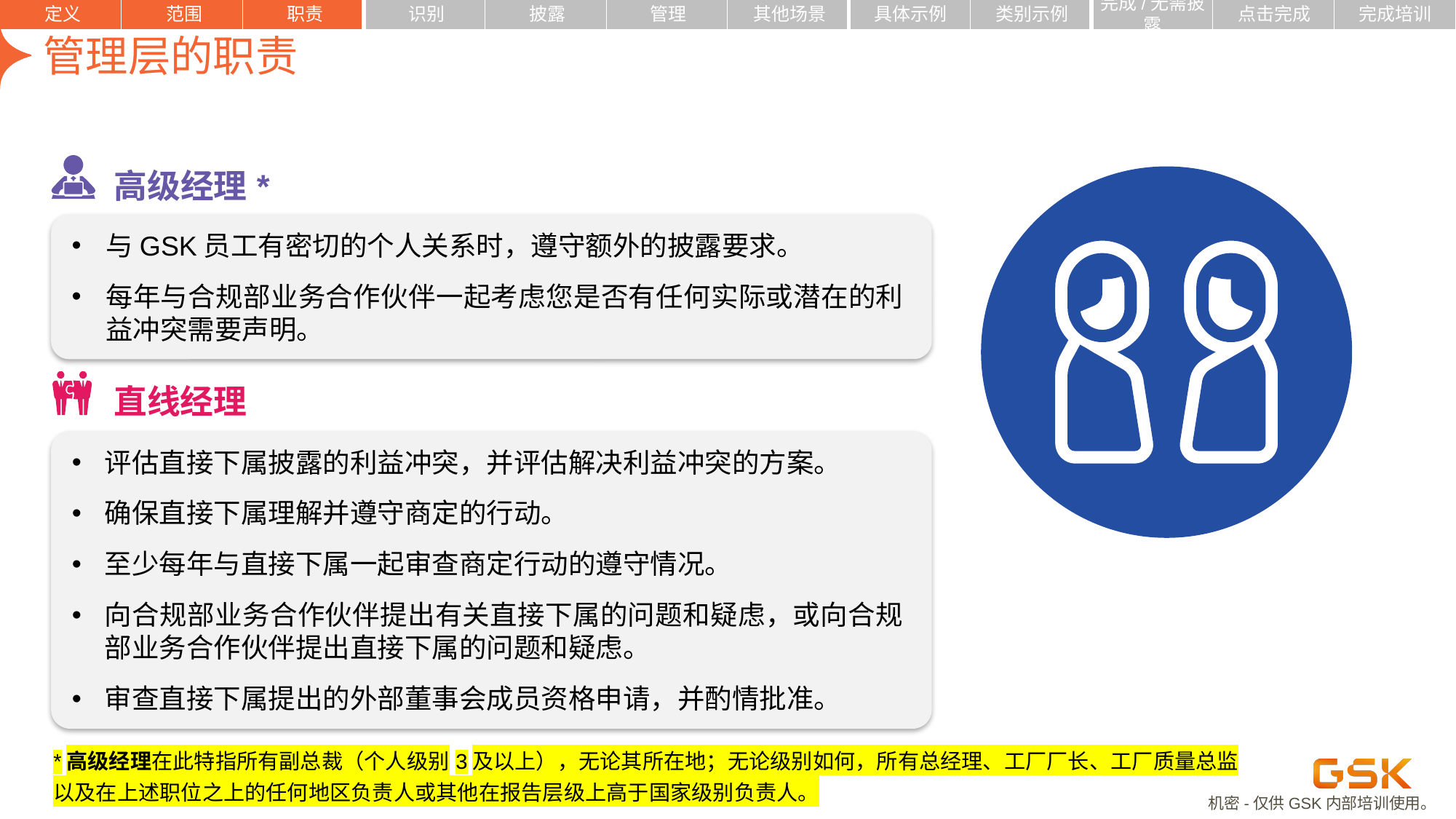

定义
范围
职责
识别
披露
管理
其他场景
具体示例
类别示例
点击完成
完成培训
完成/无需披露
|  |  |  |  |  |  |  |  |  |  |  |  |
| --- | --- | --- | --- | --- | --- | --- | --- | --- | --- | --- | --- |
# 管理层的职责
| 高级经理\* |
| --- |

与GSK员工有密切的个人关系时，遵守额外的披露要求。
每年与合规部业务合作伙伴一起考虑您是否有任何实际或潜在的利益冲突需要声明。
| 直线经理 |
| --- |

评估直接下属披露的利益冲突，并评估解决利益冲突的方案。
确保直接下属理解并遵守商定的行动。
至少每年与直接下属一起审查商定行动的遵守情况。
向合规部业务合作伙伴提出有关直接下属的问题和疑虑，或向合规部业务合作伙伴提出直接下属的问题和疑虑。
审查直接下属提出的外部董事会成员资格申请，并酌情批准。
| \*高级经理在此特指所有副总裁（个人级别3及以上），无论其所在地；无论级别如何，所有总经理、工厂厂长、工厂质量总监以及在上述职位之上的任何地区负责人或其他在报告层级上高于国家级别负责人。 |
| --- |